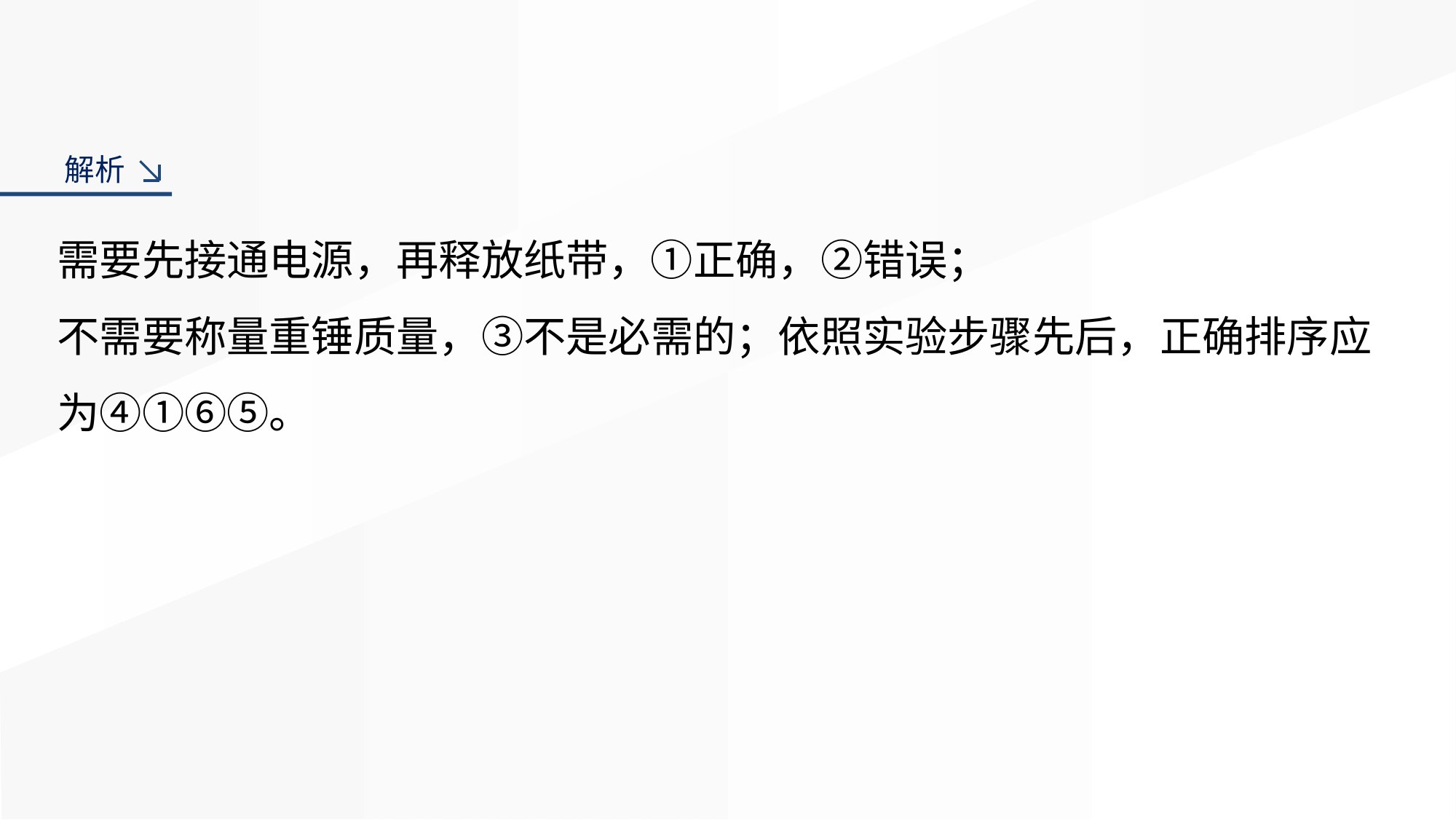

解析

需要先接通电源，再释放纸带，①正确，②错误；
不需要称量重锤质量，③不是必需的；依照实验步骤先后，正确排序应为④①⑥⑤。